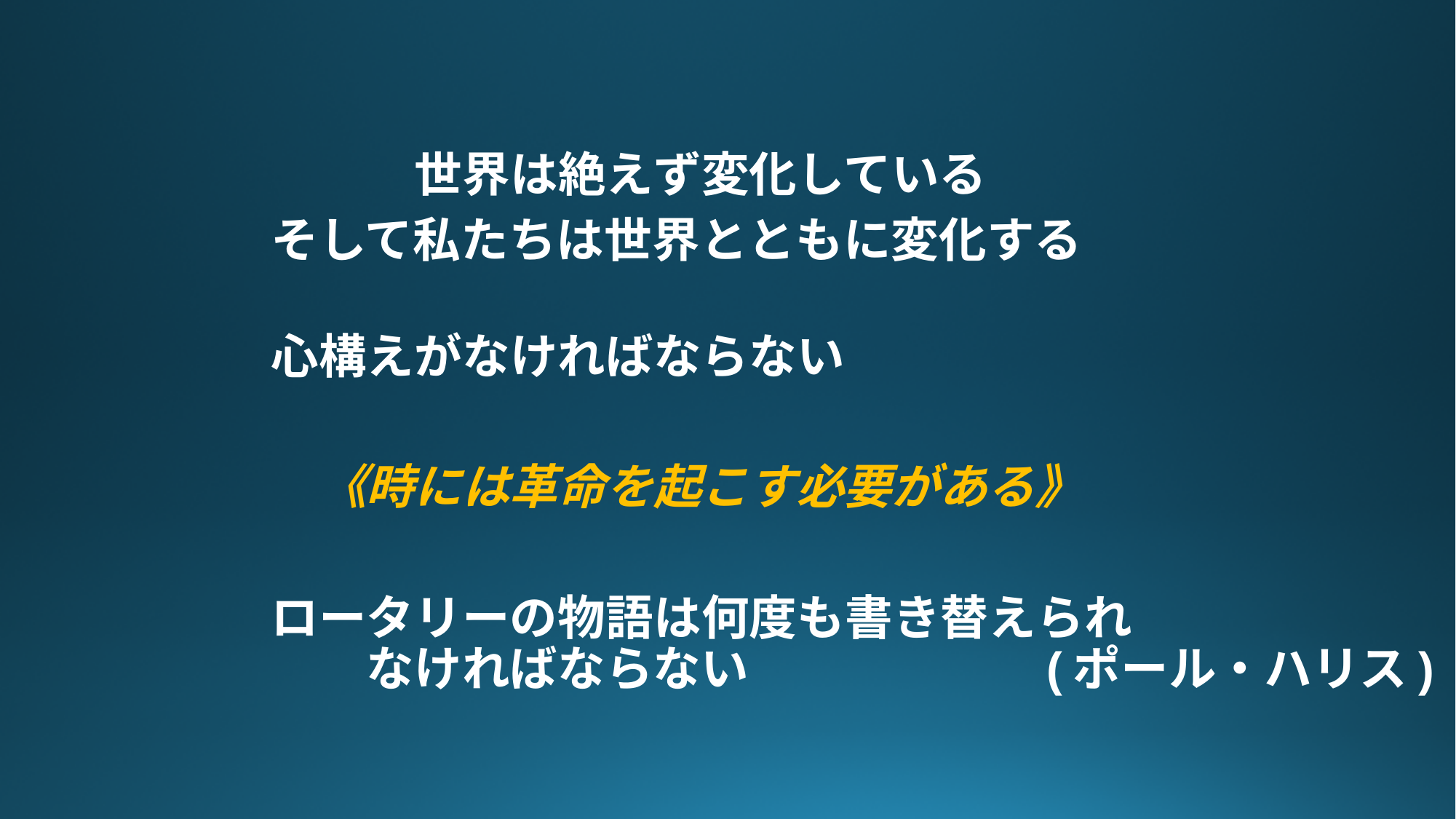

世界は絶えず変化している
そして私たちは世界とともに変化する
心構えがなければならない

　《時には革命を起こす必要がある》

ロータリーの物語は何度も書き替えられ　　　　　　　　なければならない　　　　　　(ポール・ハリス)